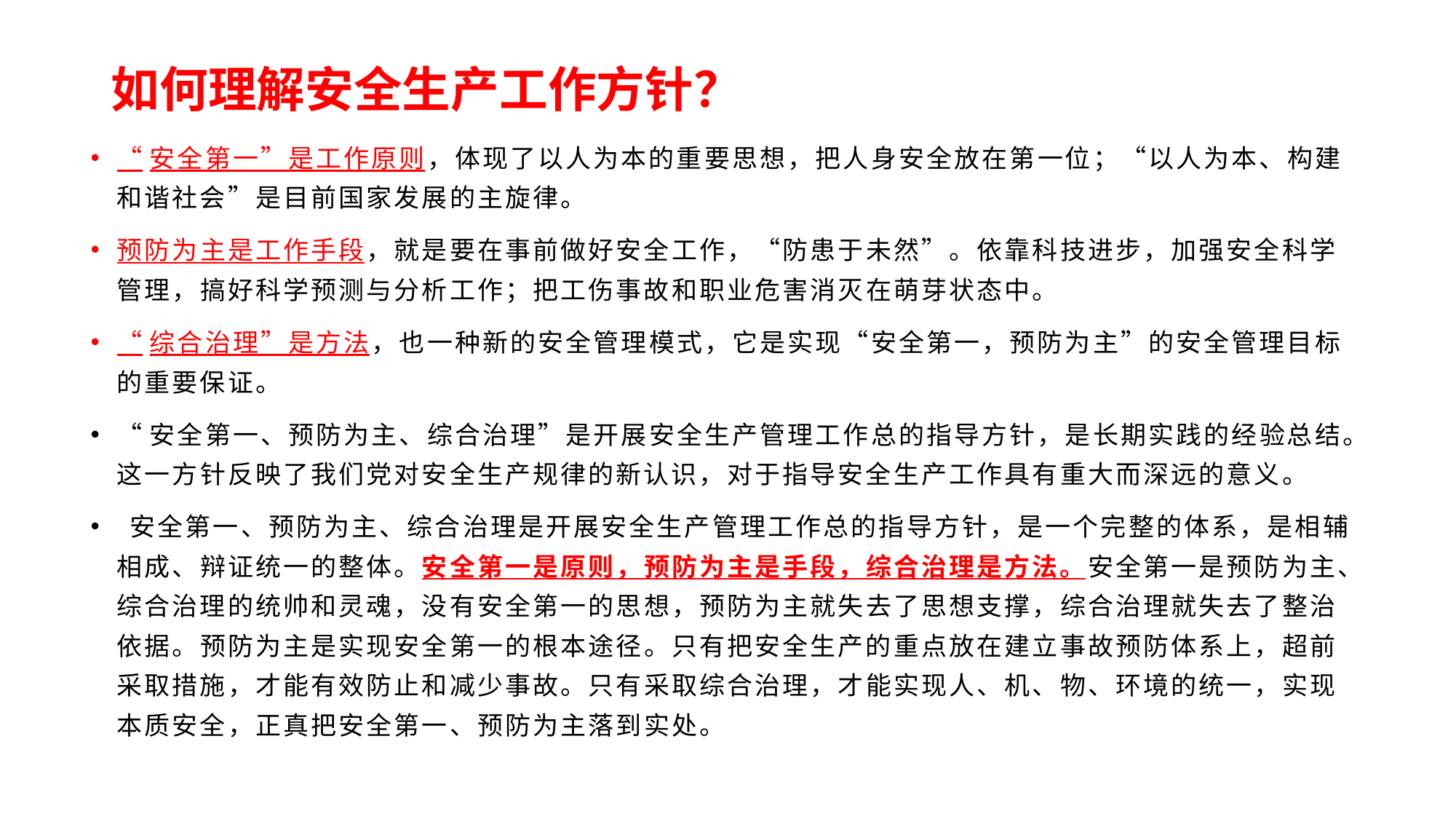

# 如何理解安全生产工作方针？
“安全第一”是工作原则，体现了以人为本的重要思想，把人身安全放在第一位；“以人为本、构建和谐社会”是目前国家发展的主旋律。
预防为主是工作手段，就是要在事前做好安全工作，“防患于未然”。依靠科技进步，加强安全科学管理，搞好科学预测与分析工作；把工伤事故和职业危害消灭在萌芽状态中。
“综合治理”是方法，也一种新的安全管理模式，它是实现“安全第一，预防为主”的安全管理目标的重要保证。
“安全第一、预防为主、综合治理”是开展安全生产管理工作总的指导方针，是长期实践的经验总结。这一方针反映了我们党对安全生产规律的新认识，对于指导安全生产工作具有重大而深远的意义。
 安全第一、预防为主、综合治理是开展安全生产管理工作总的指导方针，是一个完整的体系，是相辅相成、辩证统一的整体。安全第一是原则，预防为主是手段，综合治理是方法。安全第一是预防为主、综合治理的统帅和灵魂，没有安全第一的思想，预防为主就失去了思想支撑，综合治理就失去了整治依据。预防为主是实现安全第一的根本途径。只有把安全生产的重点放在建立事故预防体系上，超前采取措施，才能有效防止和减少事故。只有采取综合治理，才能实现人、机、物、环境的统一，实现本质安全，正真把安全第一、预防为主落到实处。

32